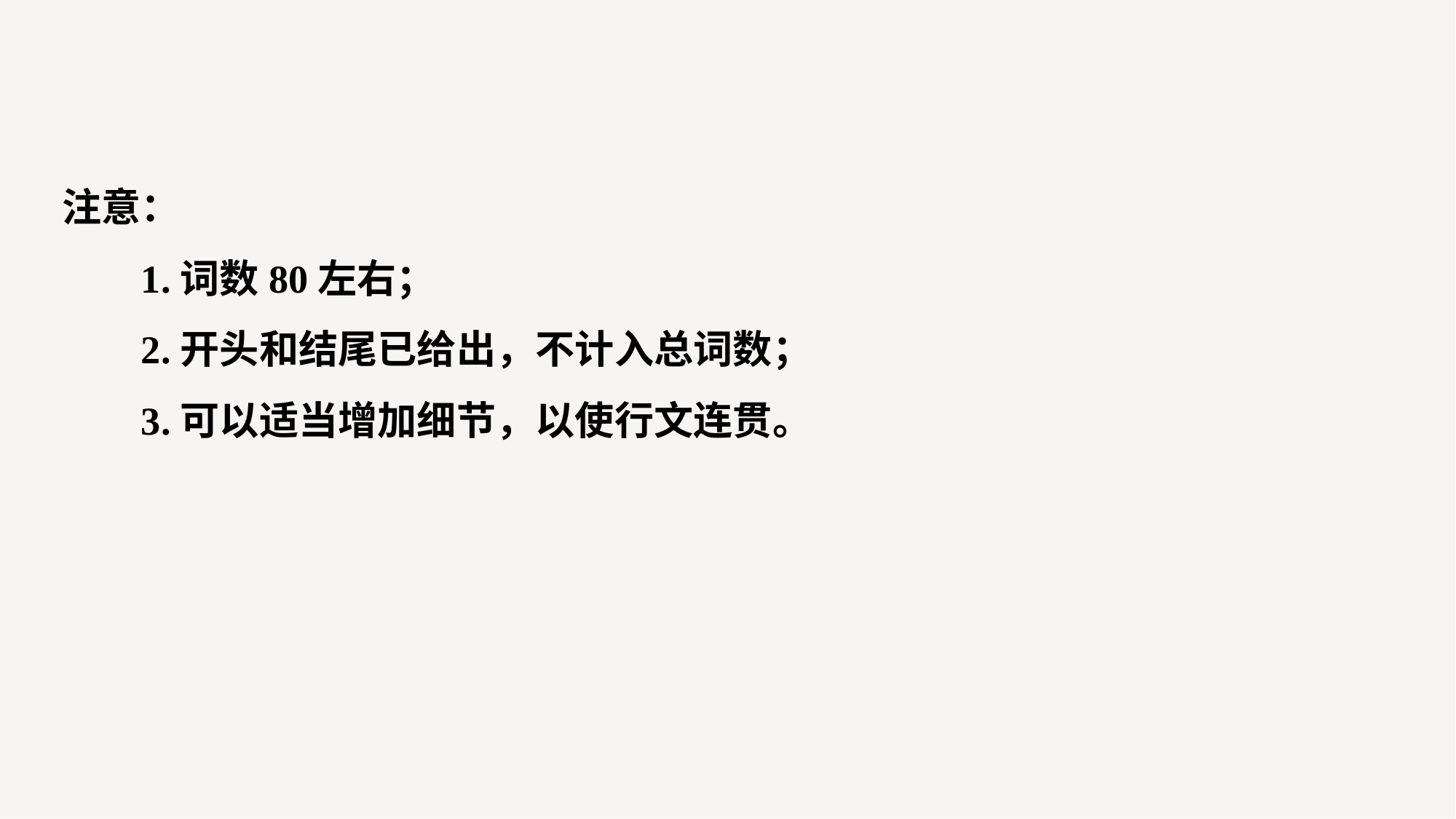

注意：
1.词数80左右；
2.开头和结尾已给出，不计入总词数；
3.可以适当增加细节，以使行文连贯。